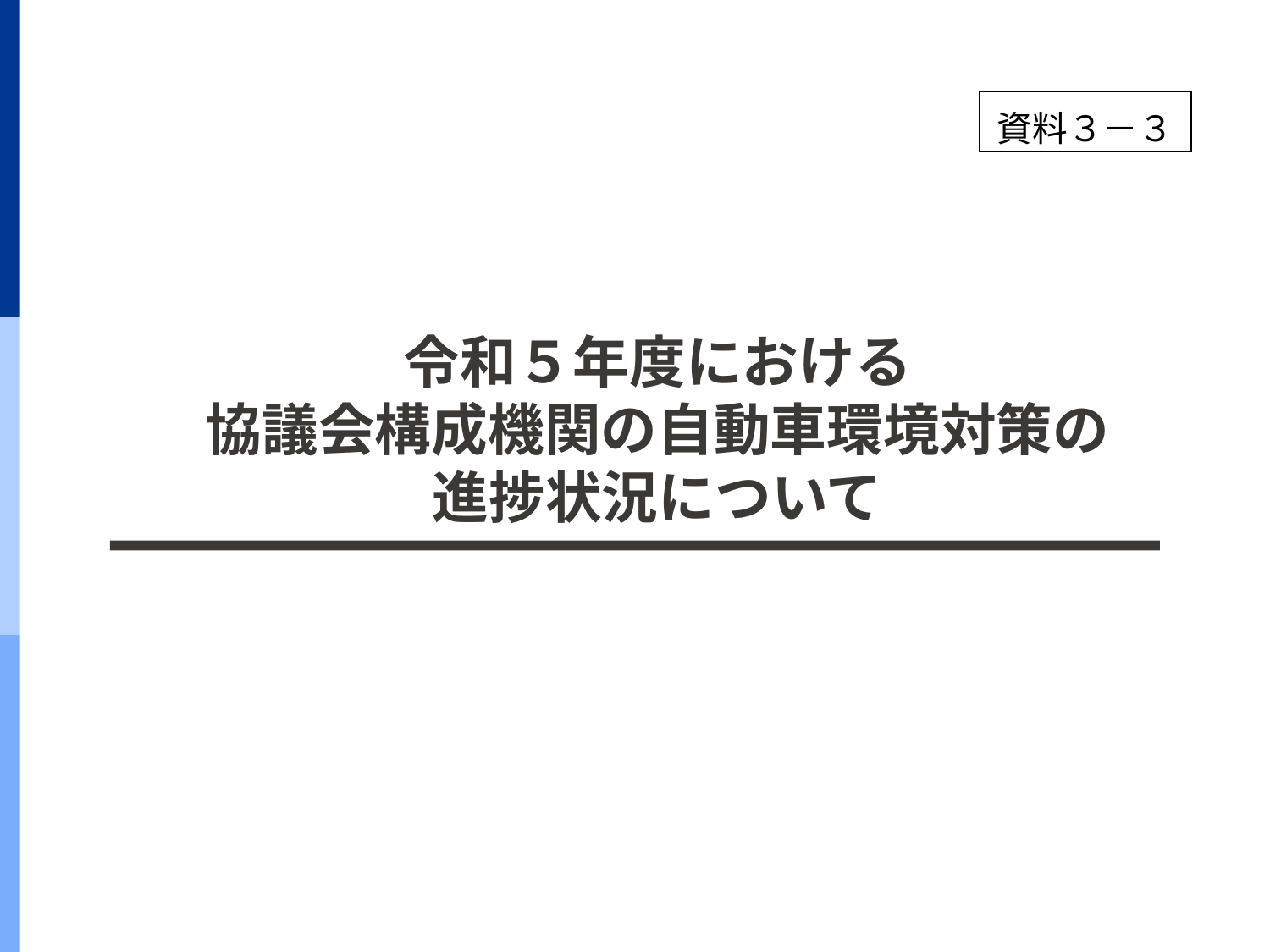

資料３－３
令和５年度における
協議会構成機関の自動車環境対策の
進捗状況について